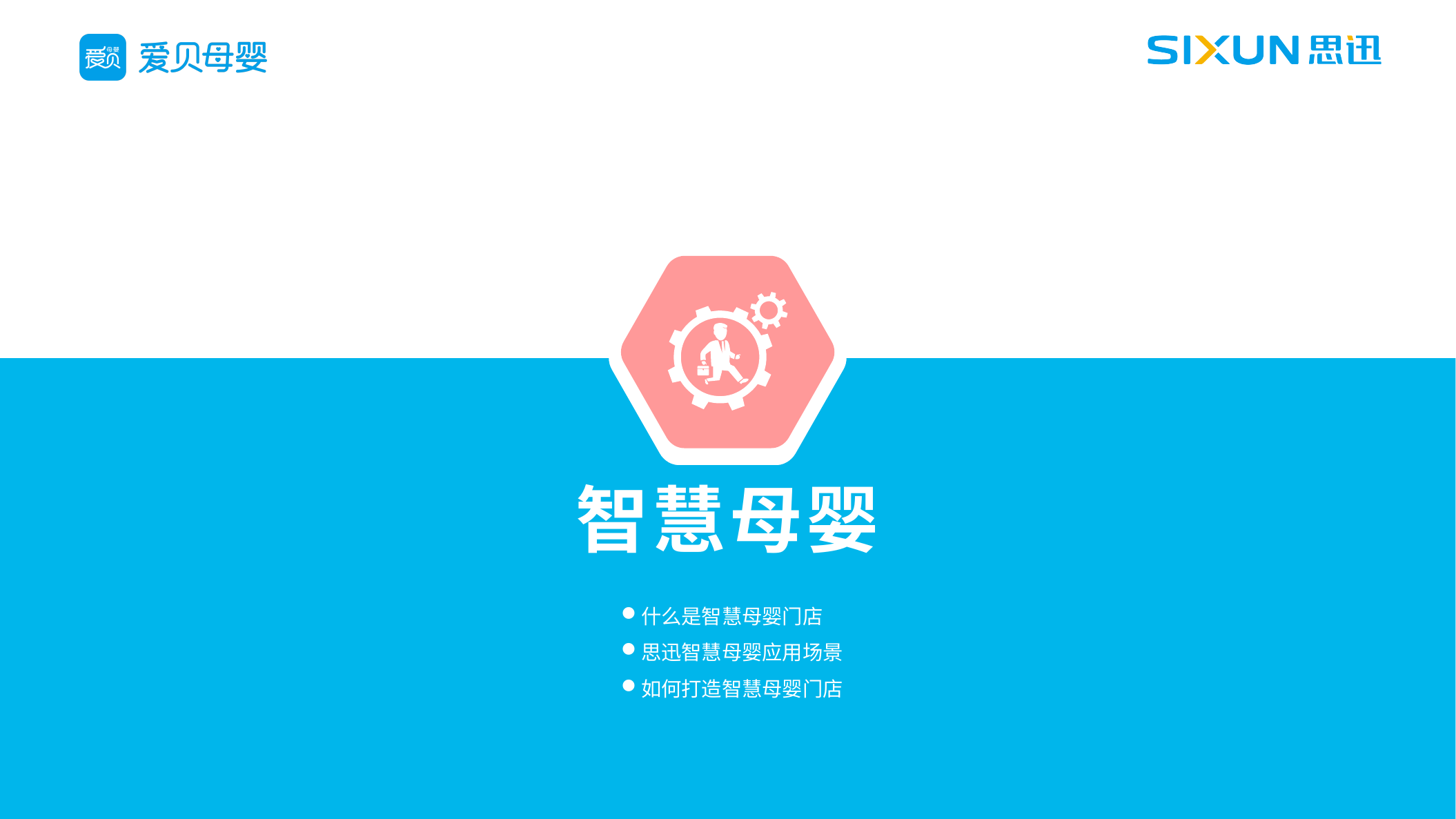

智慧母婴

什么是智慧母婴门店
思迅智慧母婴应用场景
如何打造智慧母婴门店